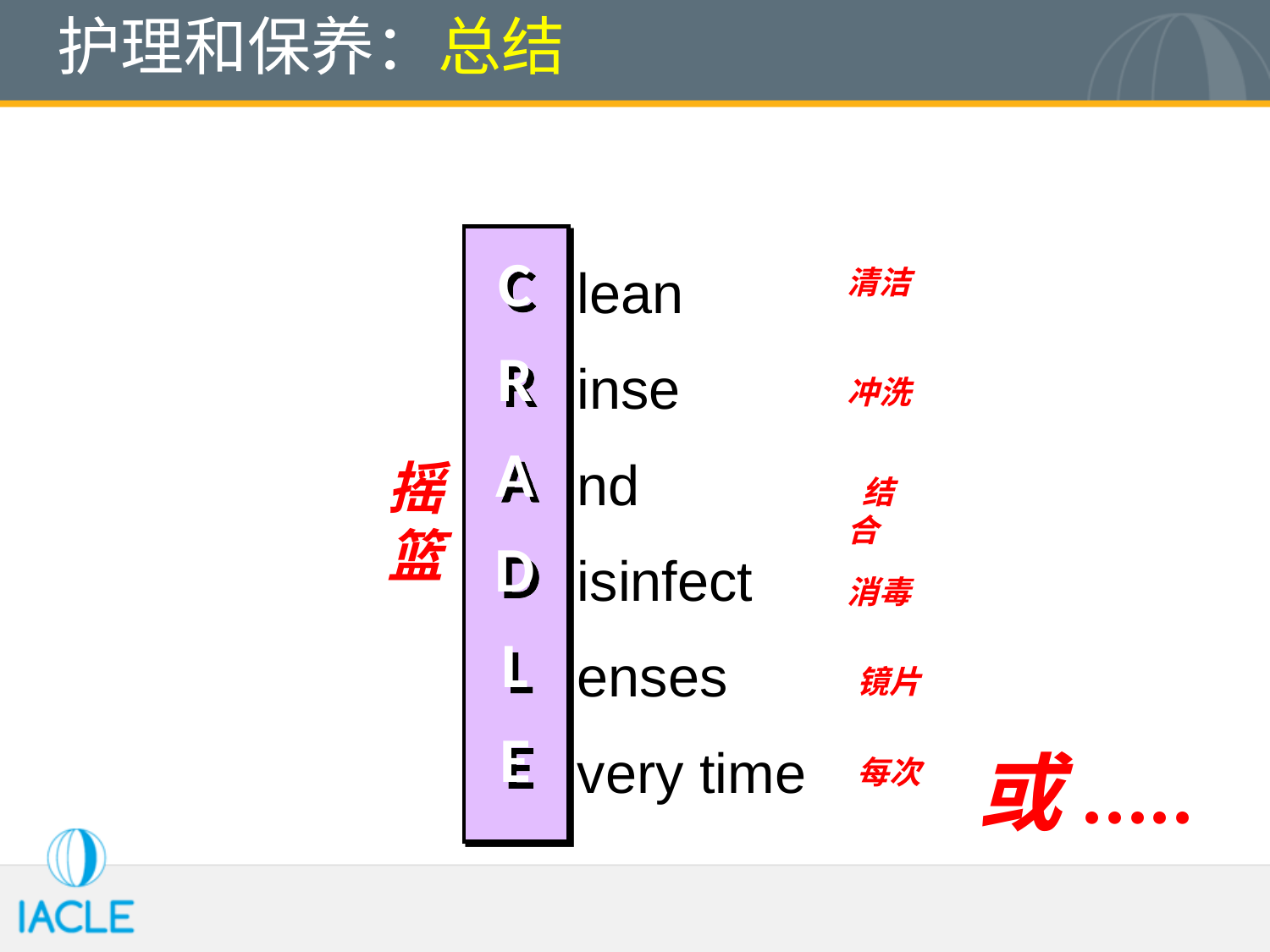

# 护理和保养：总结

lean
inse
nd
isinfect
enses
very time
C
R
A
D
L
E
清洁
冲洗
摇
篮
 结合
消毒
镜片
或.....
每次